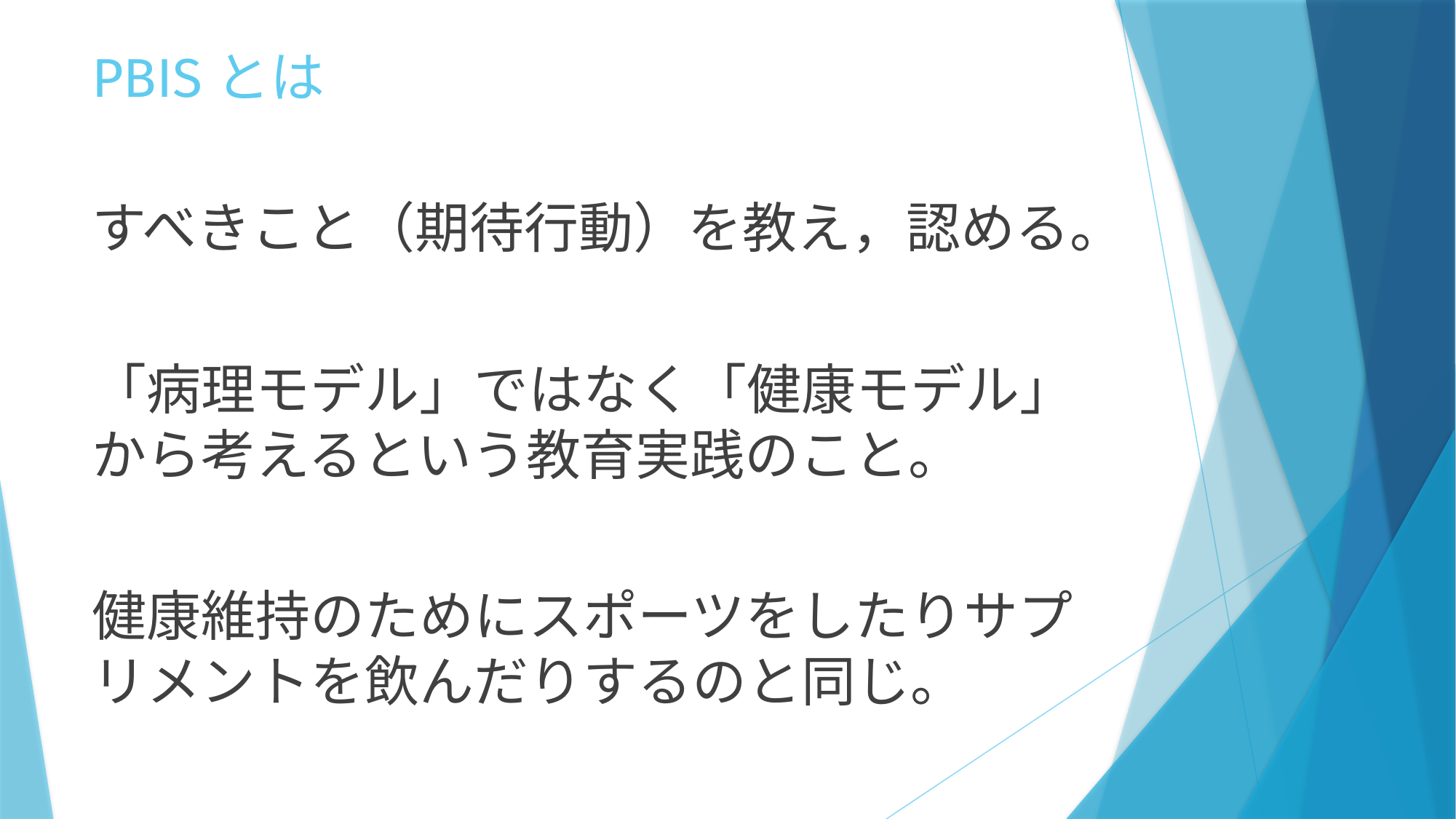

# PBISとは
すべきこと（期待行動）を教え，認める。

「病理モデル」ではなく「健康モデル」から考えるという教育実践のこと。

健康維持のためにスポーツをしたりサプリメントを飲んだりするのと同じ。